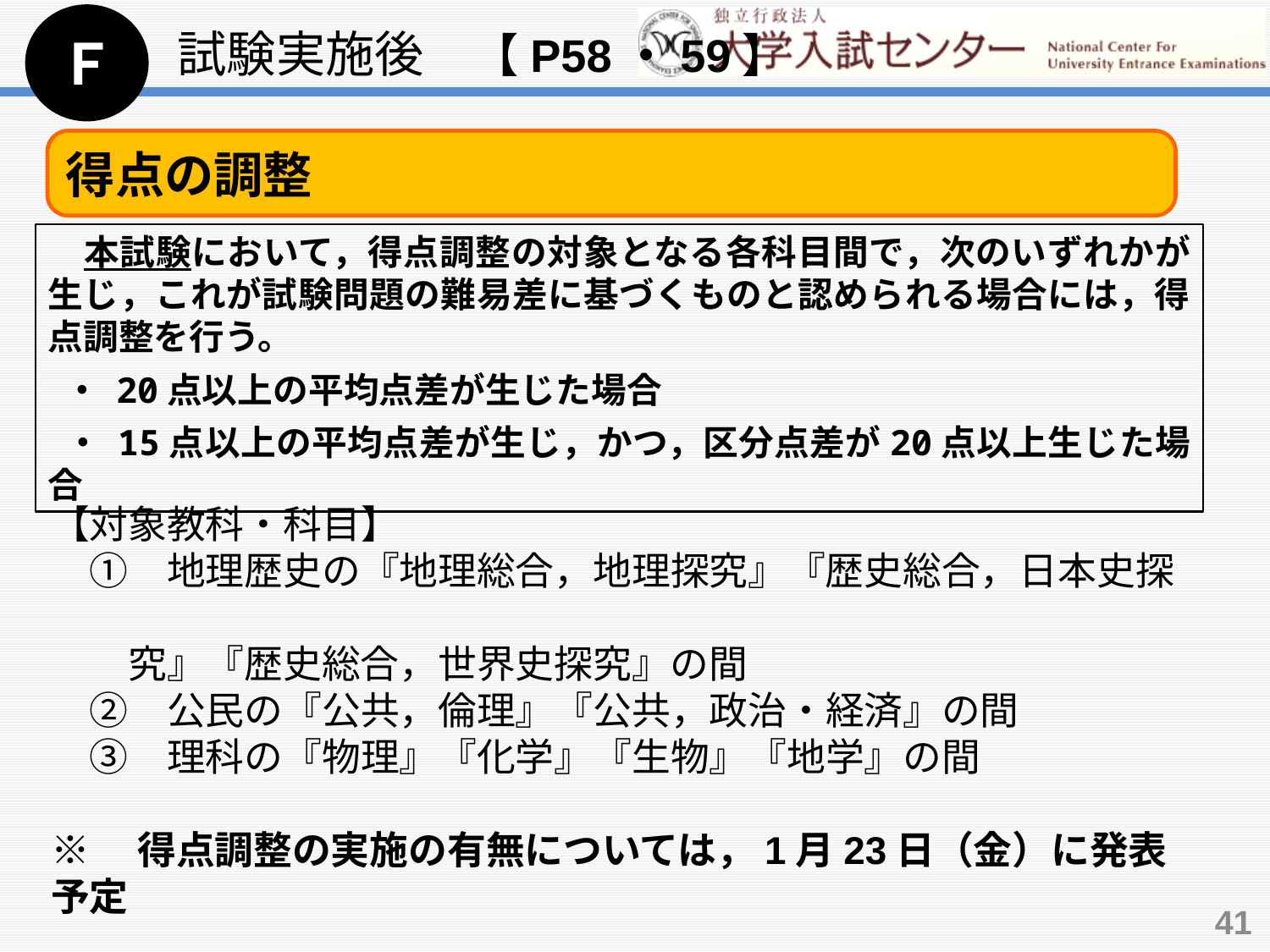

Ｆ
試験実施後　【P58・59】
得点の調整
　本試験において，得点調整の対象となる各科目間で，次のいずれかが生じ，これが試験問題の難易差に基づくものと認められる場合には，得点調整を行う。
 ・ 20点以上の平均点差が生じた場合
 ・ 15点以上の平均点差が生じ，かつ，区分点差が20点以上生じた場合
【対象教科・科目】
　①　地理歴史の『地理総合，地理探究』『歴史総合，日本史探
　　究』『歴史総合，世界史探究』の間
　②　公民の『公共，倫理』『公共，政治・経済』の間
　③　理科の『物理』『化学』『生物』『地学』の間

※　得点調整の実施の有無については，1月23日（金）に発表予定

41